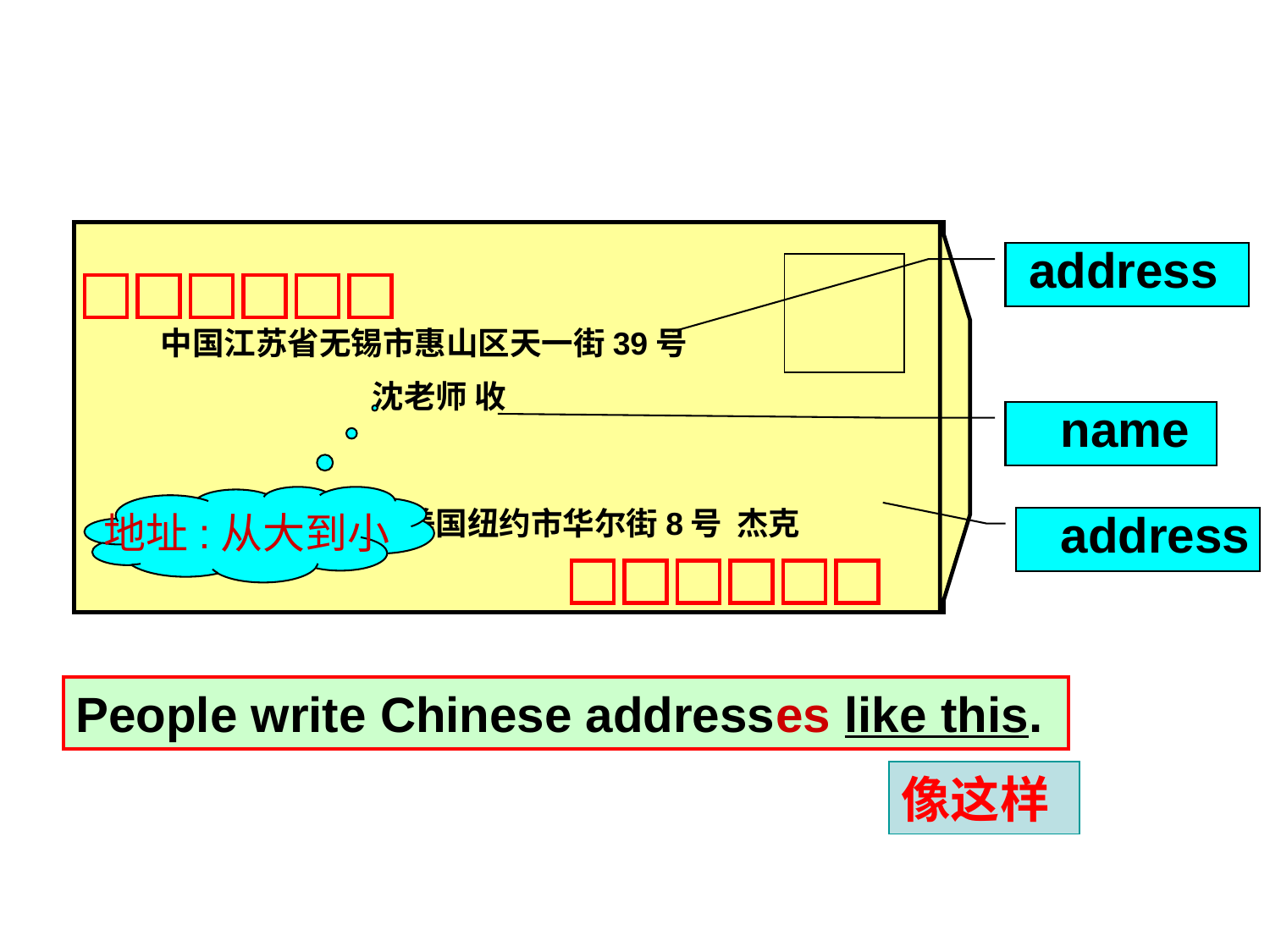

address

中国江苏省无锡市惠山区天一街39号
沈老师 收
name

地址:从大到小
美国纽约市华尔街8号  杰克

address

People write Chinese addresses like this.
像这样